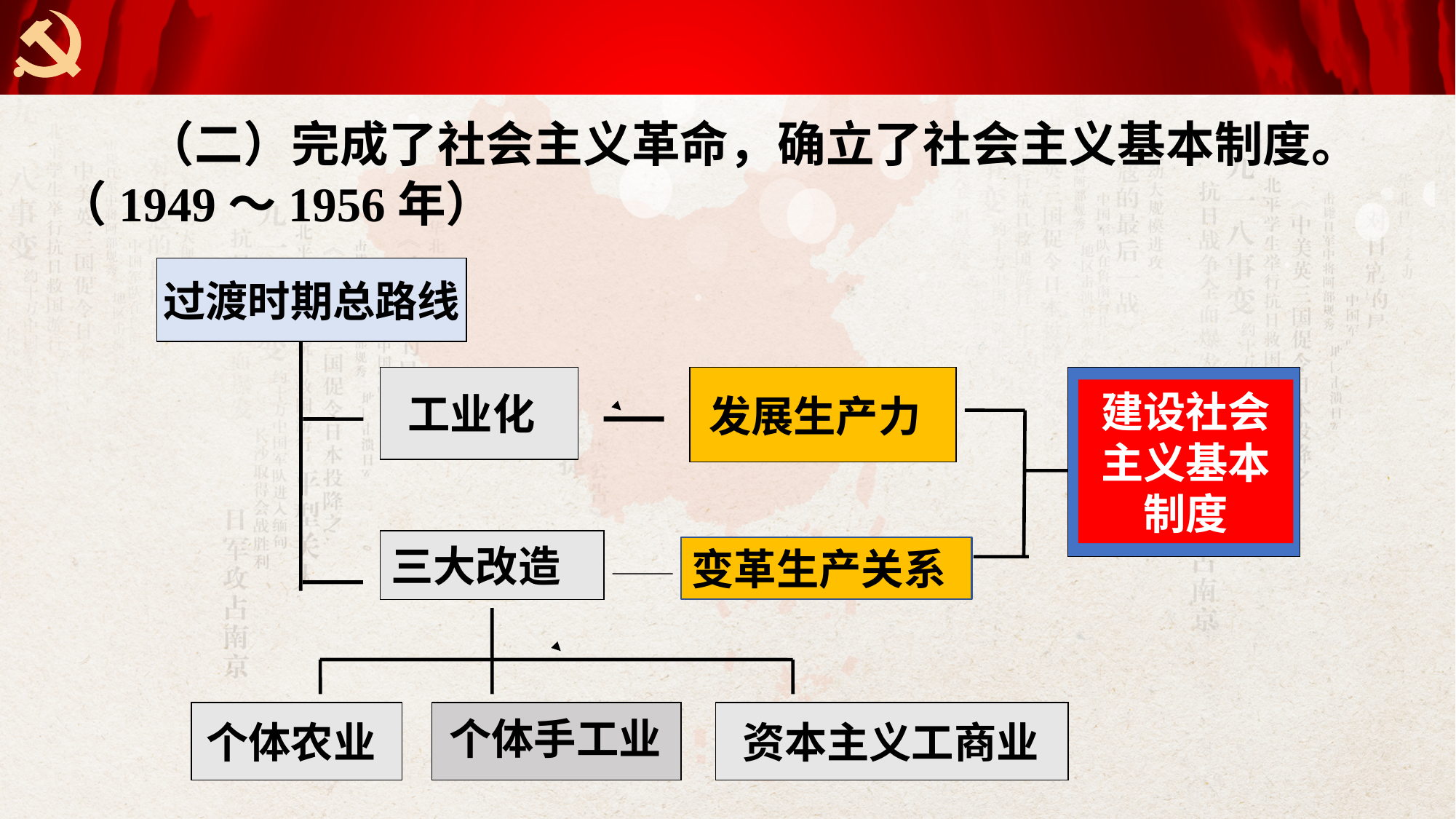

（二）完成了社会主义革命，确立了社会主义基本制度。（1949～1956年）
过渡时期总路线

建设社会主义基本制度
工业化
发展生产力

三大改造
变革生产关系

个体手工业
资本主义工商业
个体农业